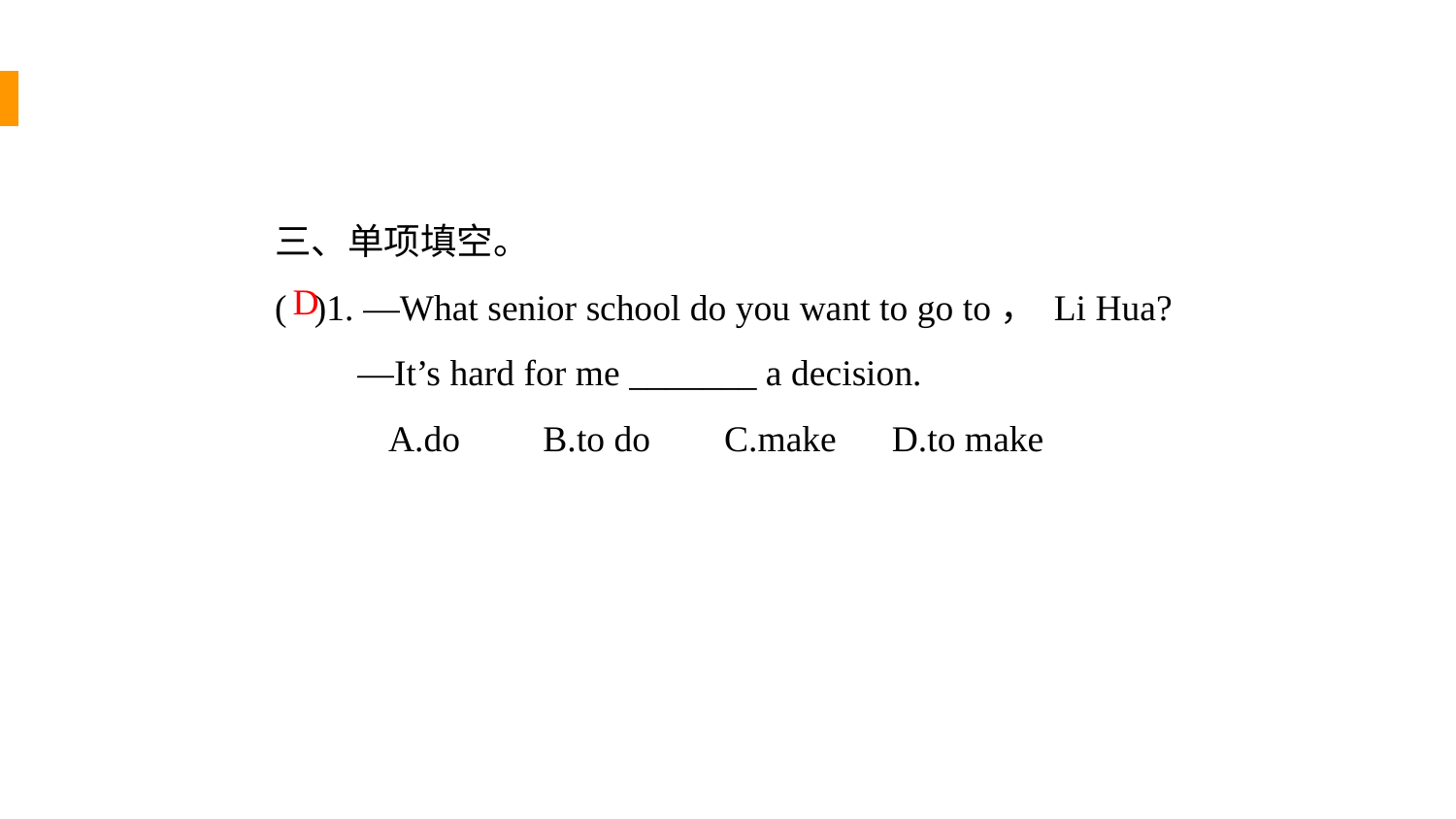

三、单项填空。
(   )1. —What senior school do you want to go to， Li Hua?
         —It’s hard for me _______ a decision.
   A.do         B.to do        C.make      D.to make
D